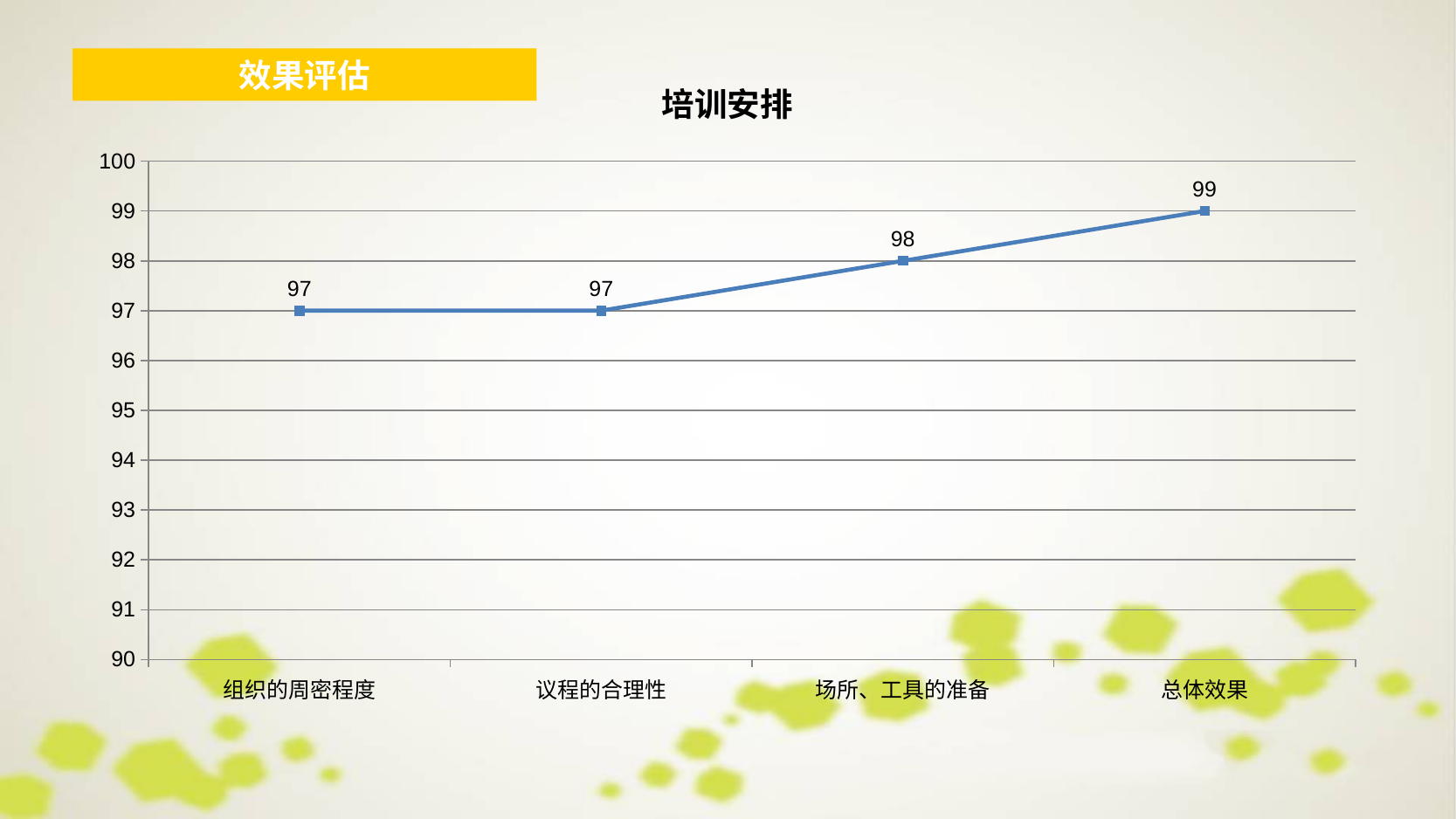

效果评估

### Chart:

| Category | 培训安排 |
|---|---|
| 组织的周密程度 | 97.0 |
| 议程的合理性 | 97.0 |
| 场所、工具的准备 | 98.0 |
| 总体效果 | 99.0 |